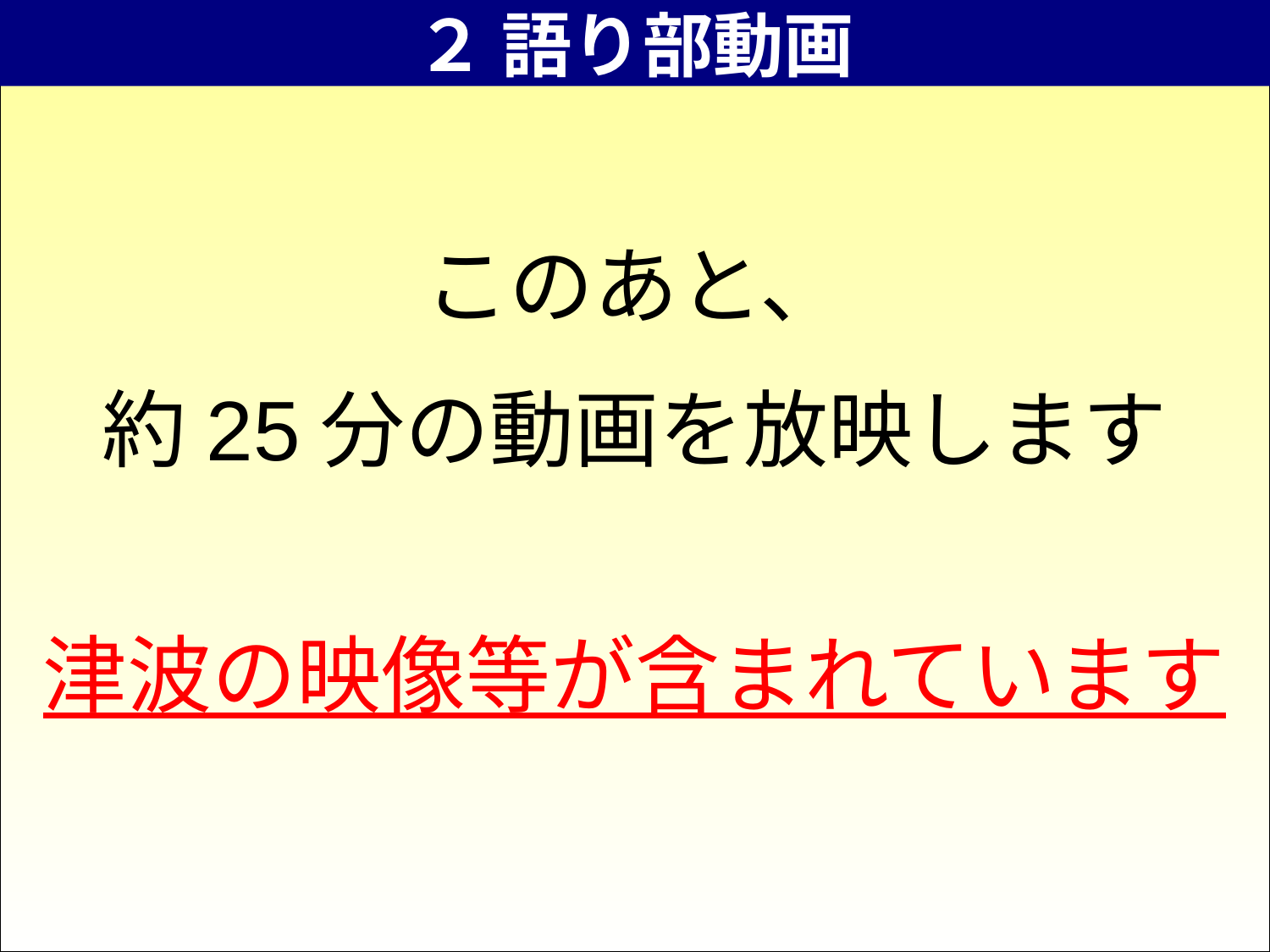

２ 語り部動画
このあと、
約25分の動画を放映します
津波の映像等が含まれています